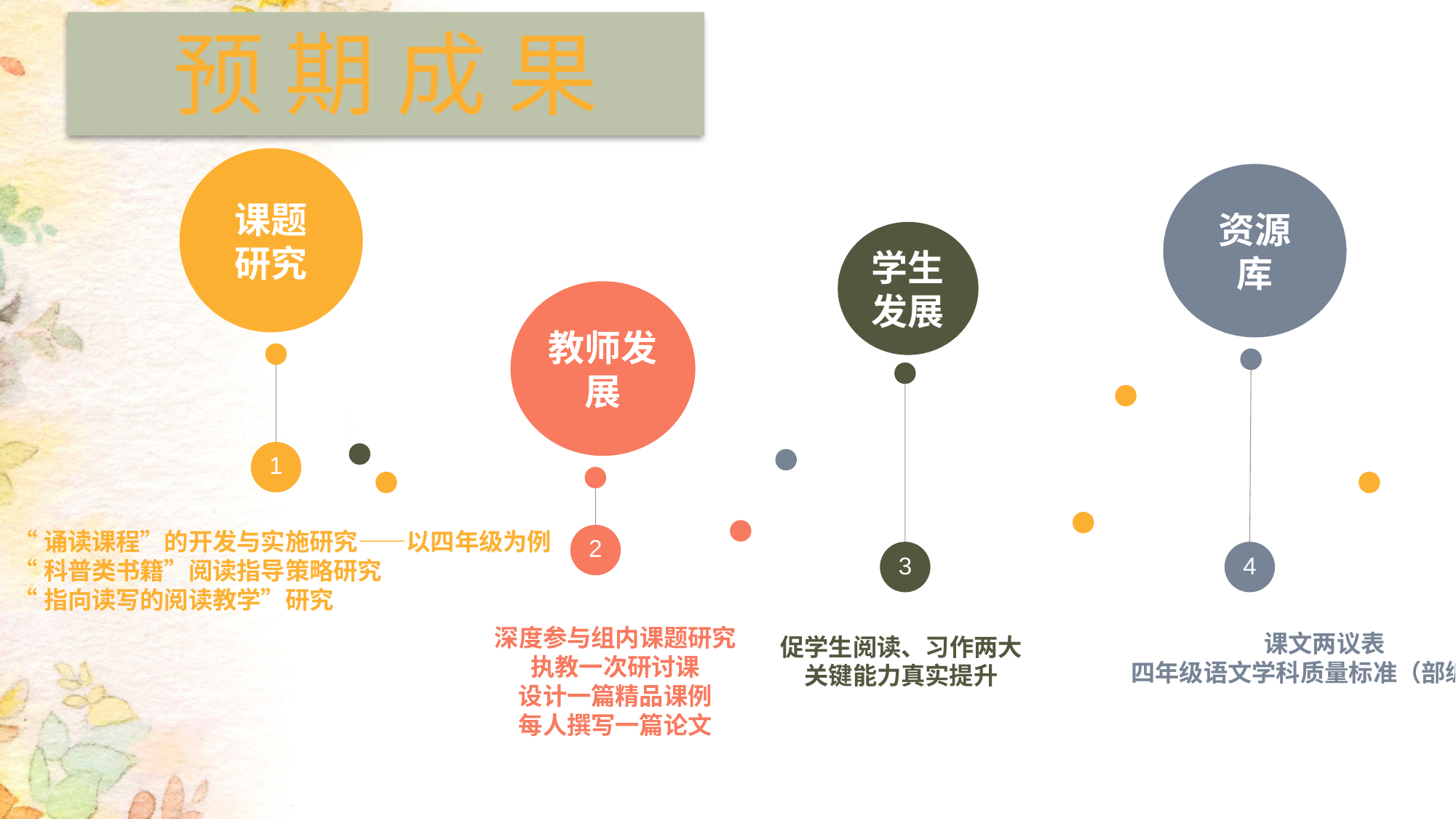

预 期 成 果
课题研究
资源库
学生发展
教师发展

1

“诵读课程”的开发与实施研究——以四年级为例
“科普类书籍”阅读指导策略研究
“指向读写的阅读教学”研究

2
3
4
课文两议表
四年级语文学科质量标准（部编版）
促学生阅读、习作两大
关键能力真实提升
深度参与组内课题研究
执教一次研讨课
设计一篇精品课例
每人撰写一篇论文